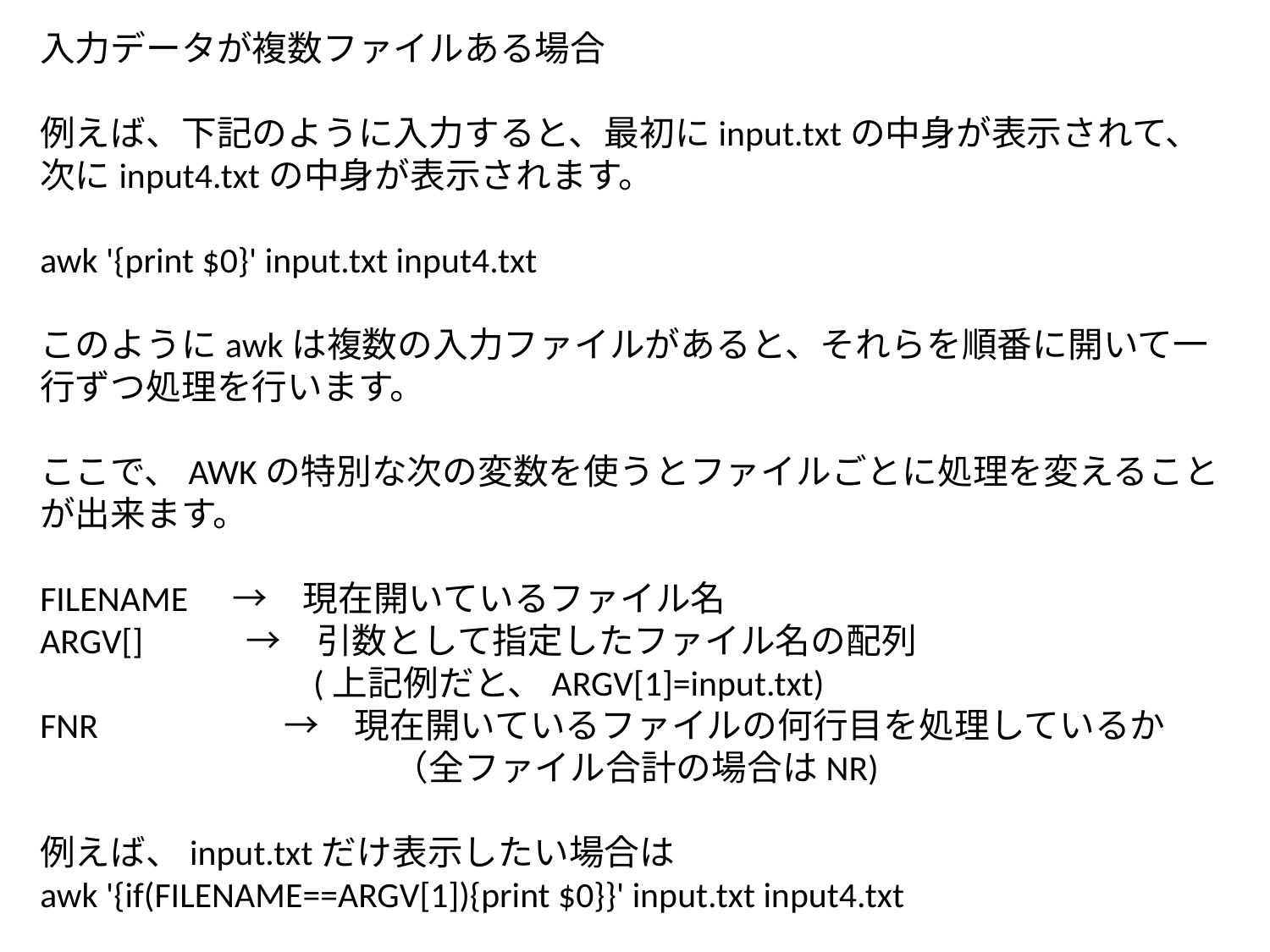

入力データが複数ファイルある場合

例えば、下記のように入力すると、最初にinput.txtの中身が表示されて、次にinput4.txtの中身が表示されます。

awk '{print $0}' input.txt input4.txt

このようにawkは複数の入力ファイルがあると、それらを順番に開いて一行ずつ処理を行います。

ここで、AWKの特別な次の変数を使うとファイルごとに処理を変えることが出来ます。

FILENAME　→　現在開いているファイル名
ARGV[] 　　  →　引数として指定したファイル名の配列
                                  (上記例だと、ARGV[1]=input.txt)
FNR　　　　　→　現在開いているファイルの何行目を処理しているか
　　　　　　　　　　（全ファイル合計の場合はNR)

例えば、input.txtだけ表示したい場合は
awk '{if(FILENAME==ARGV[1]){print $0}}' input.txt input4.txt